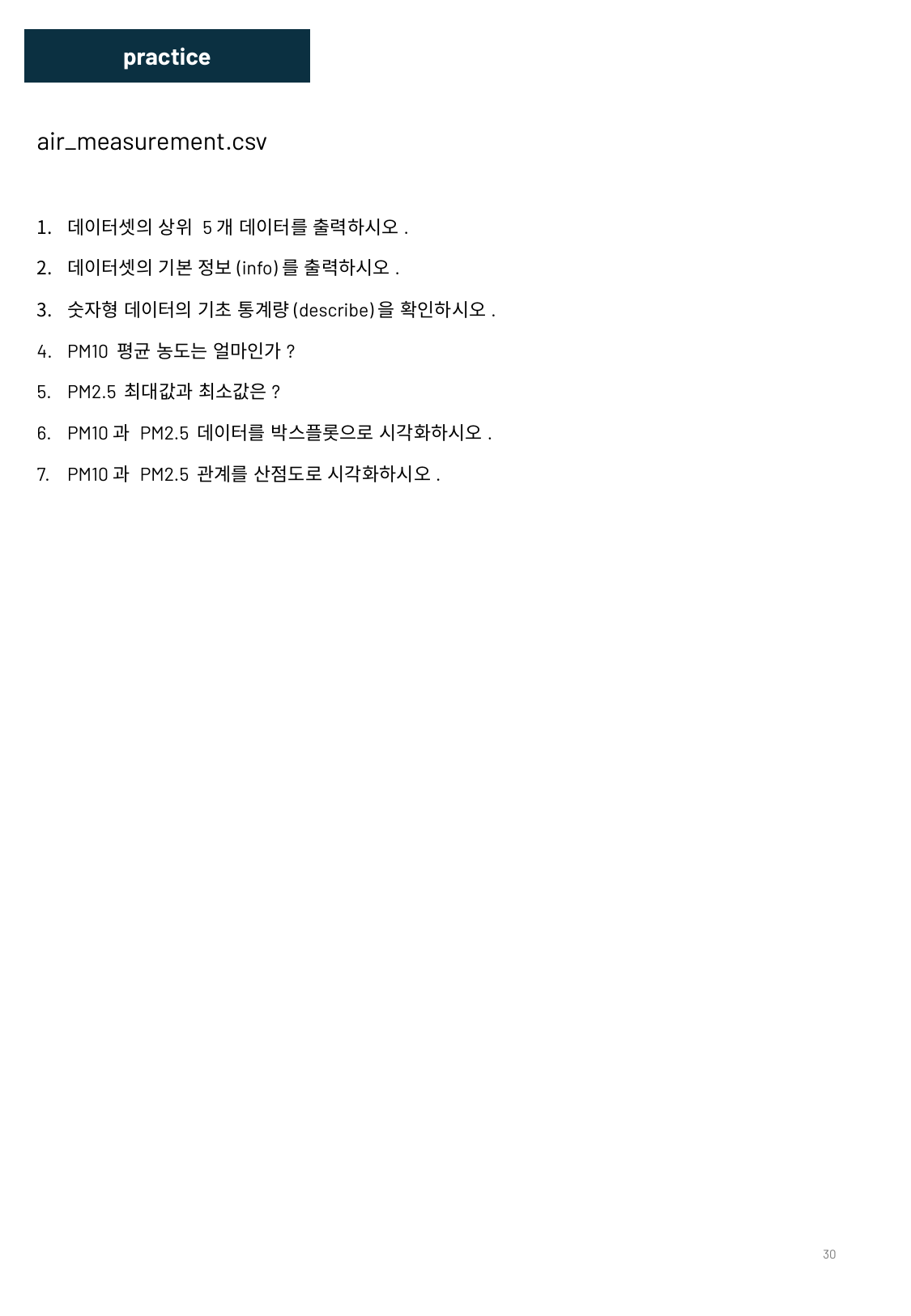

practice
air_measurement.csv

데이터셋의 상위 5개 데이터를 출력하시오.
데이터셋의 기본 정보(info)를 출력하시오.
숫자형 데이터의 기초 통계량(describe)을 확인하시오.
PM10 평균 농도는 얼마인가?
PM2.5 최대값과 최소값은?
PM10과 PM2.5 데이터를 박스플롯으로 시각화하시오.
PM10과 PM2.5 관계를 산점도로 시각화하시오.

30